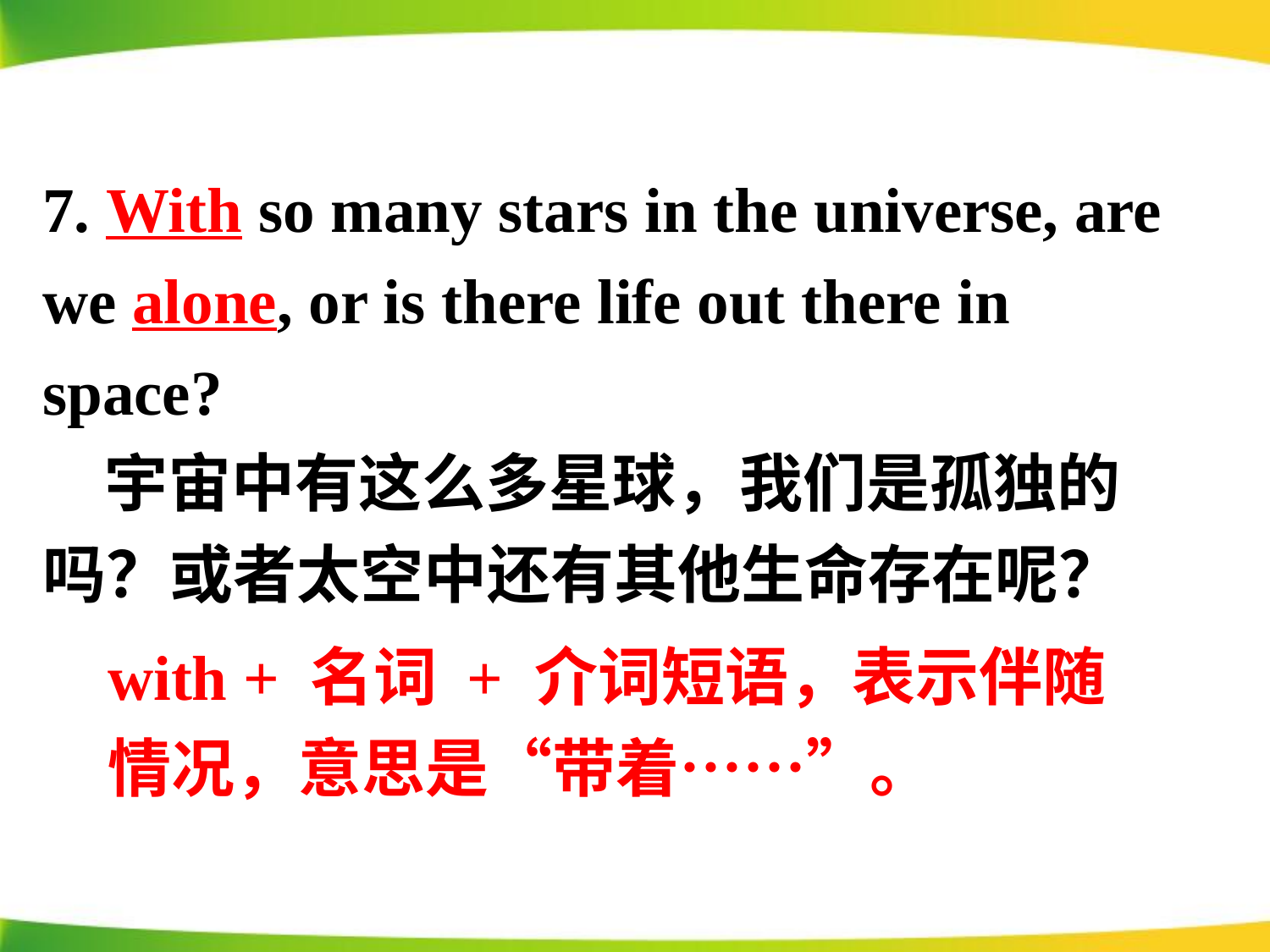

7. With so many stars in the universe, are 	we alone, or is there life out there in 	space?
	宇宙中有这么多星球，我们是孤独的	吗？或者太空中还有其他生命存在呢？
with + 名词 + 介词短语，表示伴随情况，意思是“带着……”。